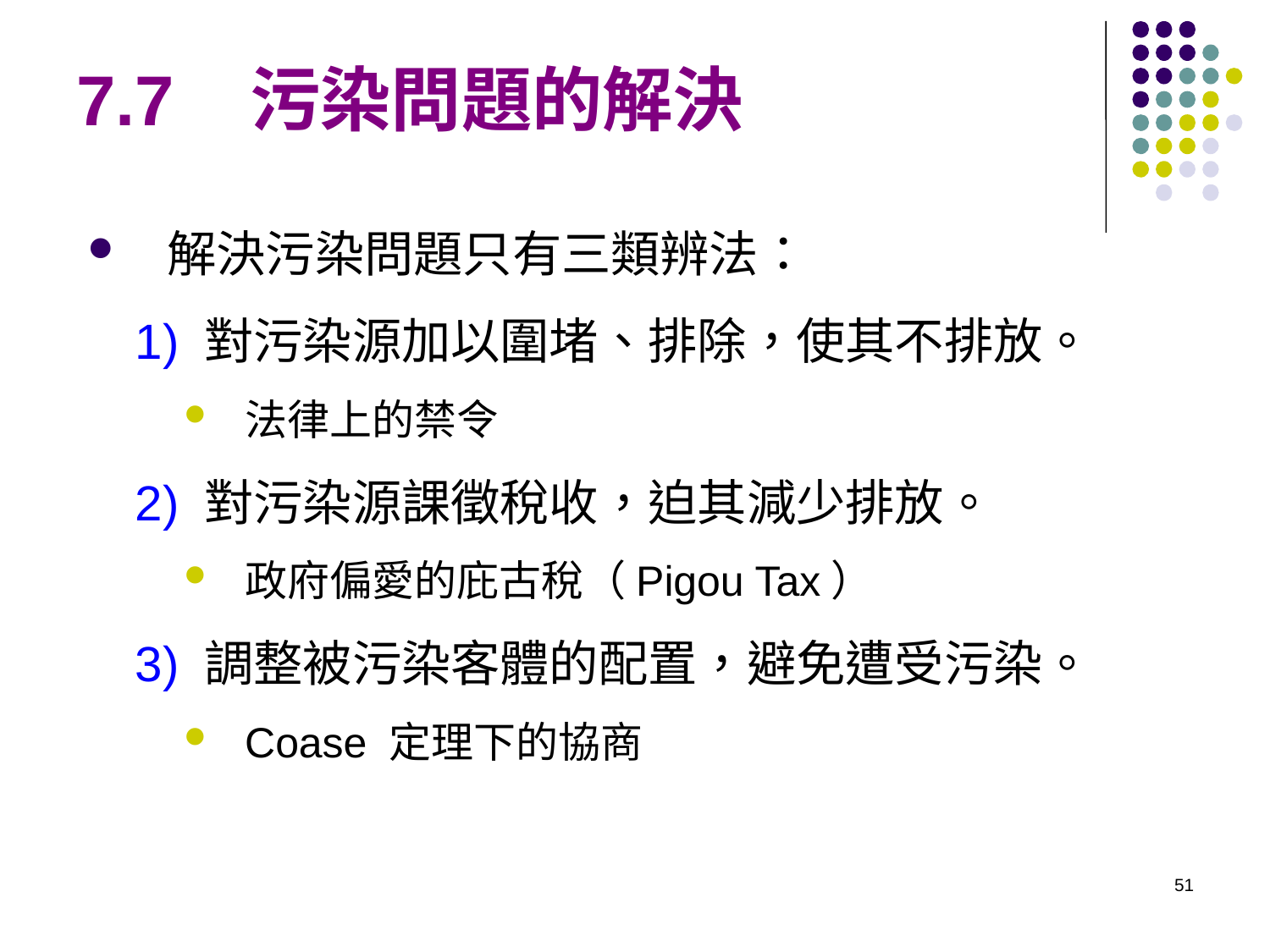

# 7.7   污染問題的解決
解決污染問題只有三類辨法：
對污染源加以圍堵、排除，使其不排放。
法律上的禁令
對污染源課徵稅收，迫其減少排放。
政府偏愛的庇古稅（Pigou Tax）
調整被污染客體的配置，避免遭受污染。
Coase 定理下的協商
51